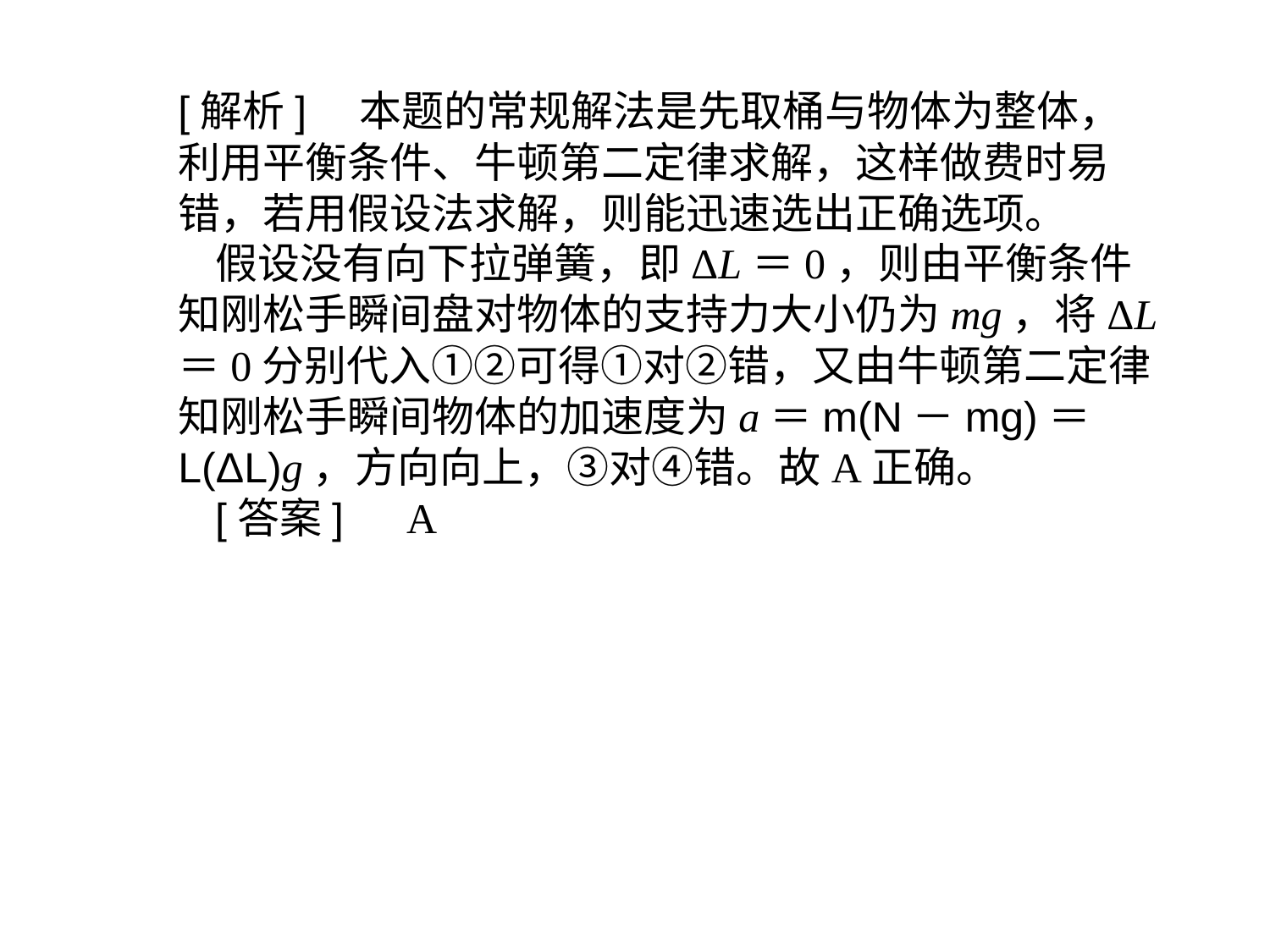

[解析]　本题的常规解法是先取桶与物体为整体，利用平衡条件、牛顿第二定律求解，这样做费时易错，若用假设法求解，则能迅速选出正确选项。假设没有向下拉弹簧，即ΔL＝0，则由平衡条件知刚松手瞬间盘对物体的支持力大小仍为mg，将ΔL＝0分别代入①②可得①对②错，又由牛顿第二定律知刚松手瞬间物体的加速度为a＝m(N－mg)＝L(ΔL)g，方向向上，③对④错。故A正确。
[答案]　A